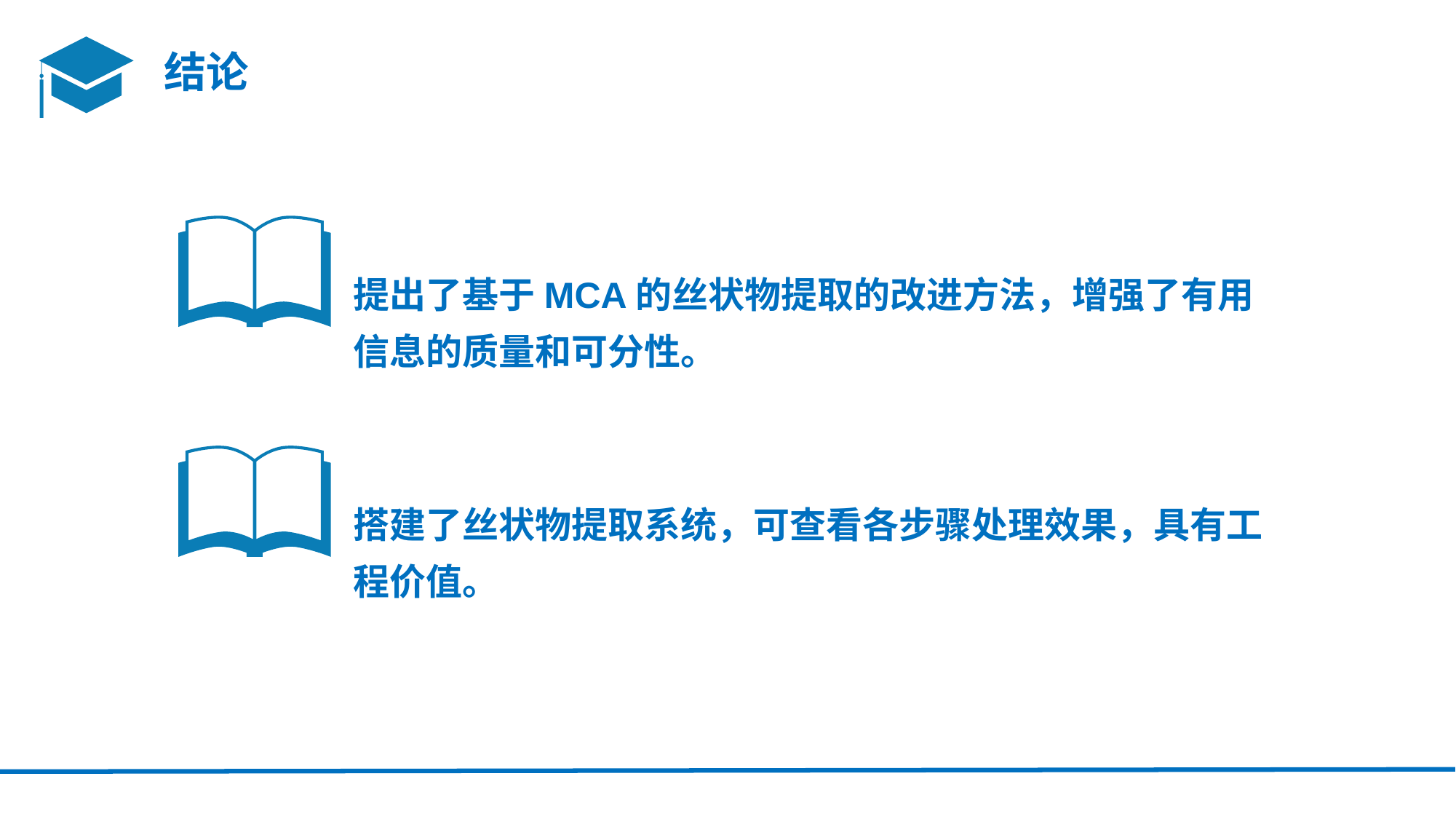

结论

提出了基于MCA的丝状物提取的改进方法，增强了有用信息的质量和可分性。

搭建了丝状物提取系统，可查看各步骤处理效果，具有工程价值。